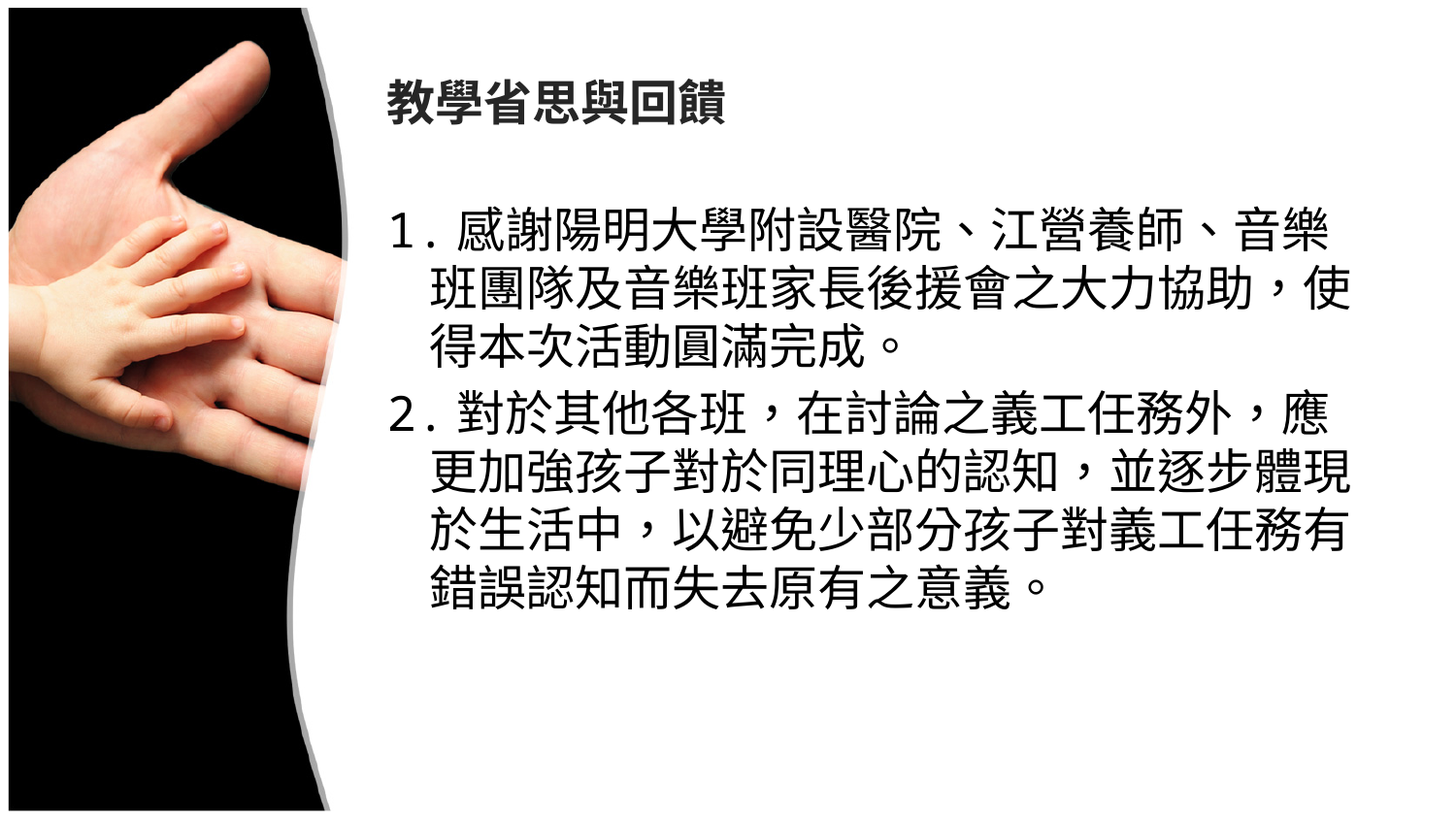

# 教學省思與回饋
1.感謝陽明大學附設醫院、江營養師、音樂班團隊及音樂班家長後援會之大力協助，使得本次活動圓滿完成。
2.對於其他各班，在討論之義工任務外，應更加強孩子對於同理心的認知，並逐步體現於生活中，以避免少部分孩子對義工任務有錯誤認知而失去原有之意義。